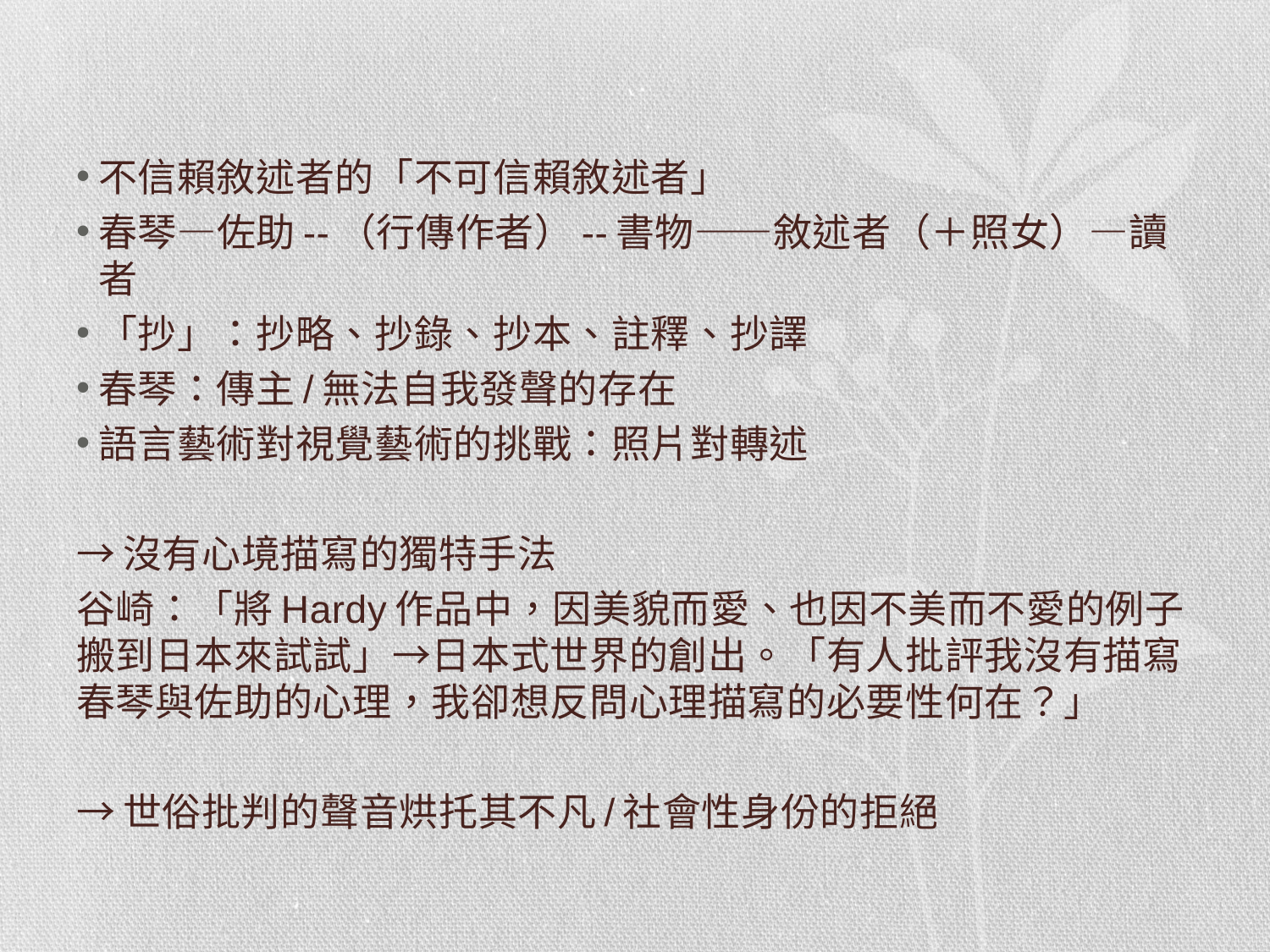

#
不信賴敘述者的「不可信賴敘述者」
春琴—佐助--（行傳作者）--書物——敘述者（＋照女）—讀者
「抄」：抄略、抄錄、抄本、註釋、抄譯
春琴：傳主/無法自我發聲的存在
語言藝術對視覺藝術的挑戰：照片對轉述

→沒有心境描寫的獨特手法
谷崎：「將Hardy作品中，因美貌而愛、也因不美而不愛的例子搬到日本來試試」→日本式世界的創出。「有人批評我沒有描寫春琴與佐助的心理，我卻想反問心理描寫的必要性何在？」

→世俗批判的聲音烘托其不凡/社會性身份的拒絕